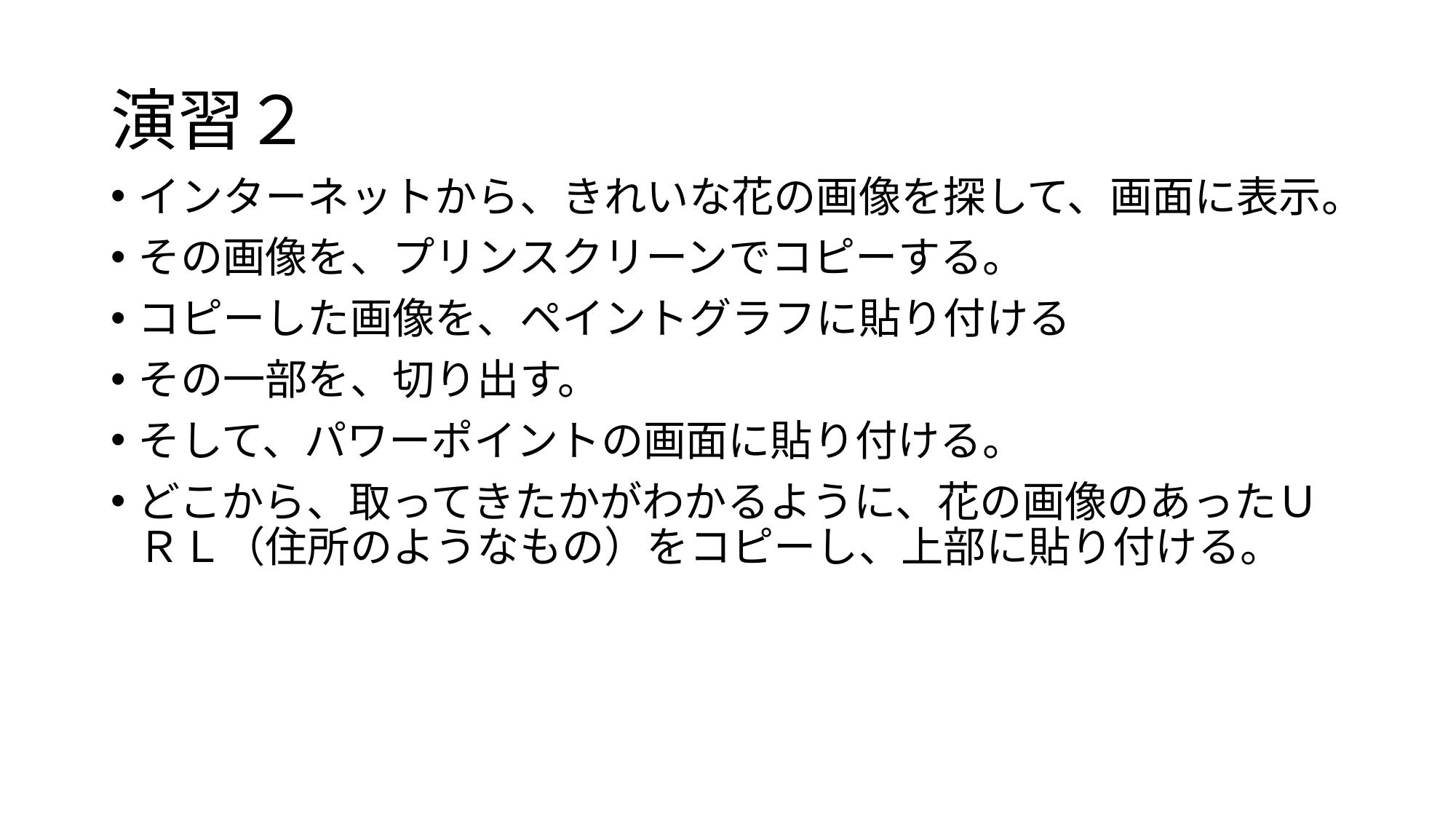

# 演習２
インターネットから、きれいな花の画像を探して、画面に表示。
その画像を、プリンスクリーンでコピーする。
コピーした画像を、ペイントグラフに貼り付ける
その一部を、切り出す。
そして、パワーポイントの画面に貼り付ける。
どこから、取ってきたかがわかるように、花の画像のあったＵＲＬ（住所のようなもの）をコピーし、上部に貼り付ける。